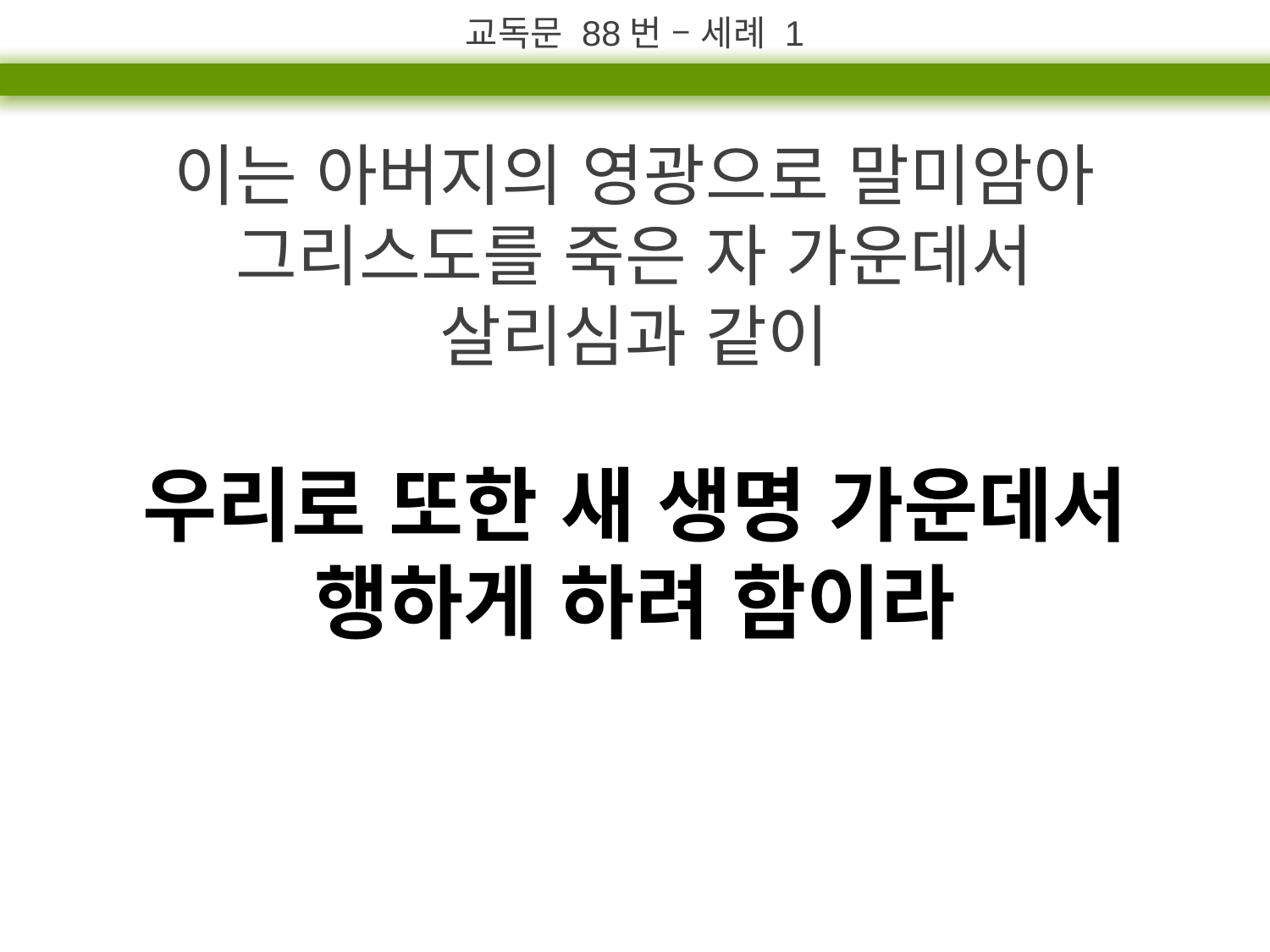

교독문 88번 – 세례 1

이는 아버지의 영광으로 말미암아
그리스도를 죽은 자 가운데서
살리심과 같이
우리로 또한 새 생명 가운데서
행하게 하려 함이라